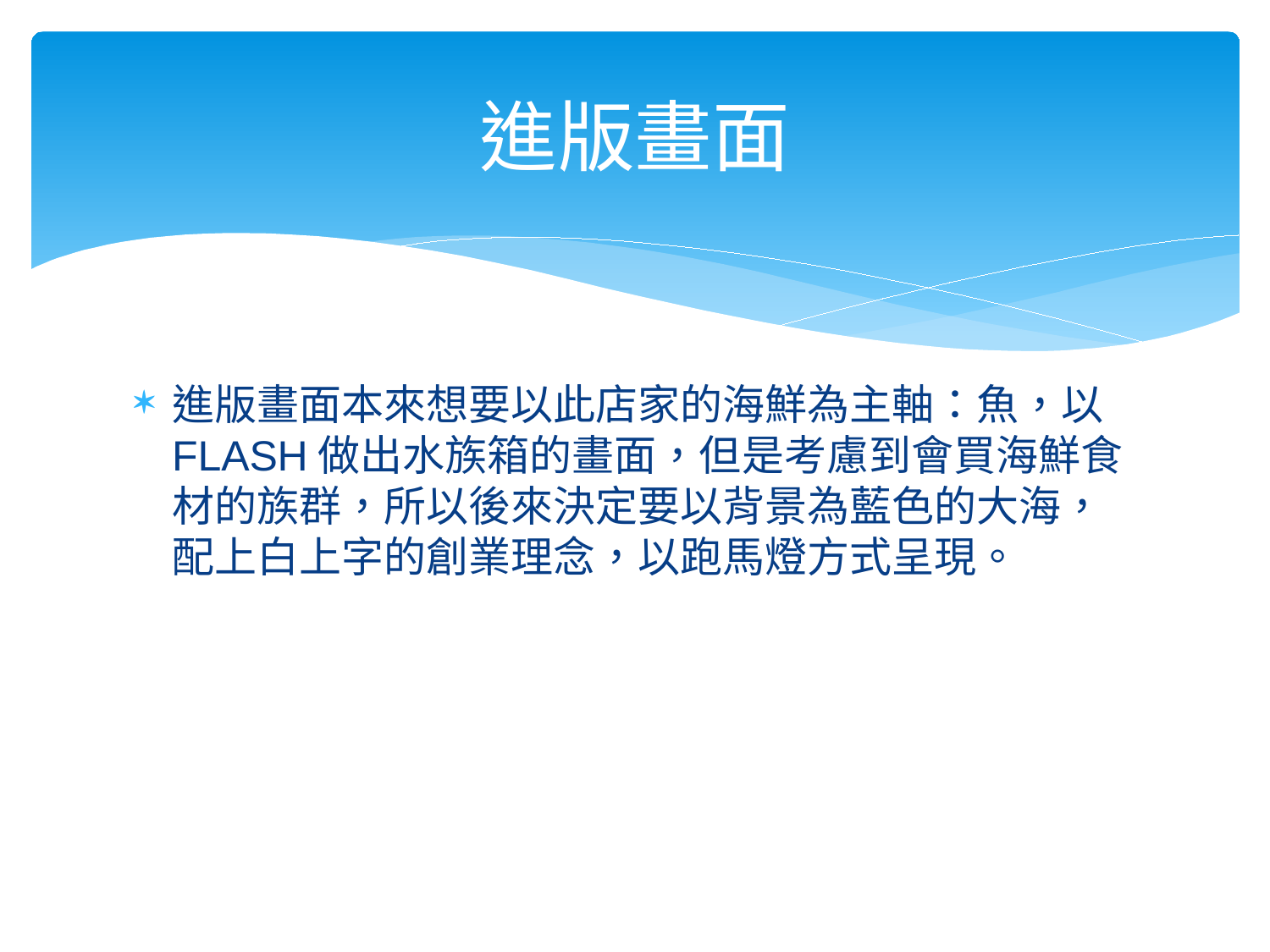

# 進版畫面
進版畫面本來想要以此店家的海鮮為主軸：魚，以FLASH做出水族箱的畫面，但是考慮到會買海鮮食材的族群，所以後來決定要以背景為藍色的大海，配上白上字的創業理念，以跑馬燈方式呈現。